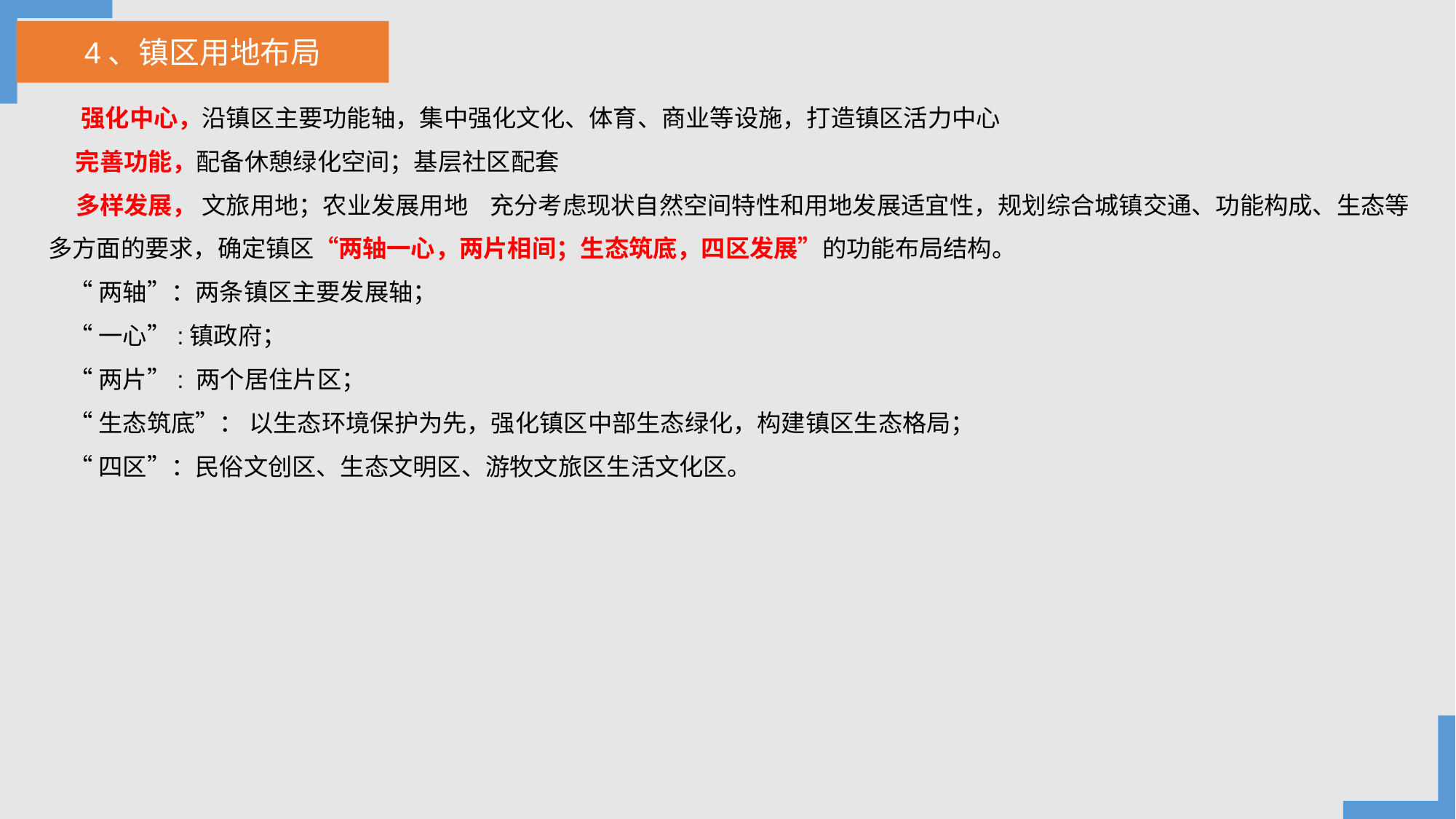

4、镇区用地布局
     强化中心，沿镇区主要功能轴，集中强化文化、体育、商业等设施，打造镇区活力中心
    完善功能，配备休憩绿化空间；基层社区配套
    多样发展， 文旅用地；农业发展用地    充分考虑现状自然空间特性和用地发展适宜性，规划综合城镇交通、功能构成、生态等多方面的要求，确定镇区“两轴一心，两片相间；生态筑底，四区发展”的功能布局结构。
    “两轴”：两条镇区主要发展轴；
    “一心”:镇政府；
    “两片”: 两个居住片区；
    “生态筑底”： 以生态环境保护为先，强化镇区中部生态绿化，构建镇区生态格局；
    “四区”：民俗文创区、生态文明区、游牧文旅区生活文化区。